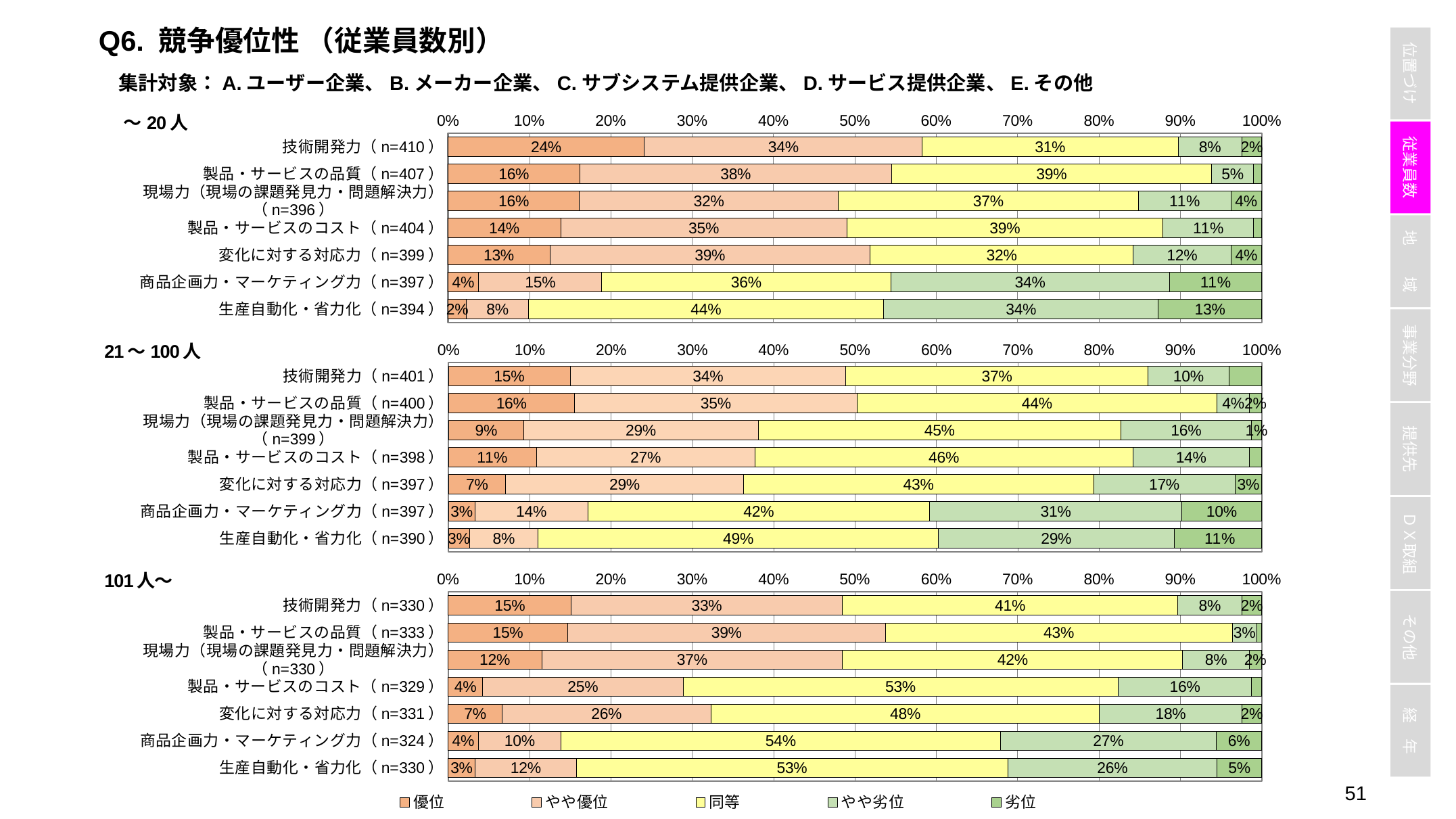

Q6. 競争優位性 （従業員数別）
集計対象：A.ユーザー企業、B.メーカー企業、C.サブシステム提供企業、D.サービス提供企業、E.その他

### Chart

| Category | 優位 | やや優位 | 同等 | やや劣位 | 劣位 |
|---|---|---|---|---|---|
| 技術開発力（n=410） | 0.24146341463414633 | 0.34146341463414637 | 0.3146341463414634 | 0.07804878048780488 | 0.024390243902439025 |
| 製品・サービスの品質（n=407） | 0.16216216216216217 | 0.3832923832923833 | 0.3931203931203931 | 0.051597051597051594 | 0.009828009828009828 |
| 現場力（現場の課題発見力・問題解決力）（n=396） | 0.16161616161616163 | 0.3181818181818182 | 0.3686868686868687 | 0.11363636363636363 | 0.03787878787878788 |
| 製品・サービスのコスト（n=404） | 0.13861386138613863 | 0.35148514851485146 | 0.3886138613861386 | 0.11138613861386139 | 0.009900990099009901 |
| 変化に対する対応力（n=399） | 0.12531328320802004 | 0.39348370927318294 | 0.3233082706766917 | 0.12030075187969924 | 0.03759398496240601 |
| 商品企画力・マーケティング力（n=397） | 0.037783375314861464 | 0.15113350125944586 | 0.35516372795969775 | 0.3425692695214106 | 0.11335012594458438 |
| 生産自動化・省力化（n=394） | 0.02284263959390863 | 0.07614213197969544 | 0.4365482233502538 | 0.33756345177664976 | 0.12690355329949238 |

### Chart

| Category | 優位 | やや優位 | 同等 | やや劣位 | 劣位 |
|---|---|---|---|---|---|
| 技術開発力（n=401） | 0.14962593516209477 | 0.33915211970074816 | 0.371571072319202 | 0.09975062344139651 | 0.0399002493765586 |
| 製品・サービスの品質（n=400） | 0.155 | 0.3475 | 0.4425 | 0.04 | 0.015 |
| 現場力（現場の課題発見力・問題解決力）（n=399） | 0.09273182957393483 | 0.2882205513784461 | 0.44611528822055135 | 0.16040100250626566 | 0.012531328320802004 |
| 製品・サービスのコスト（n=398） | 0.10804020100502512 | 0.26884422110552764 | 0.4648241206030151 | 0.14321608040201006 | 0.01507537688442211 |
| 変化に対する対応力（n=397） | 0.07052896725440806 | 0.29219143576826195 | 0.43073047858942065 | 0.17380352644836272 | 0.0327455919395466 |
| 商品企画力・マーケティング力（n=397） | 0.0327455919395466 | 0.1385390428211587 | 0.42065491183879095 | 0.30982367758186397 | 0.0982367758186398 |
| 生産自動化・省力化（n=390） | 0.02564102564102564 | 0.08461538461538462 | 0.49230769230769234 | 0.28974358974358977 | 0.1076923076923077 |

### Chart

| Category | 優位 | やや優位 | 同等 | やや劣位 | 劣位 |
|---|---|---|---|---|---|
| 技術開発力（n=330） | 0.15151515151515152 | 0.3333333333333333 | 0.4121212121212121 | 0.07878787878787878 | 0.024242424242424242 |
| 製品・サービスの品質（n=333） | 0.14714714714714713 | 0.39039039039039036 | 0.4264264264264264 | 0.03003003003003003 | 0.006006006006006006 |
| 現場力（現場の課題発見力・問題解決力）（n=330） | 0.11515151515151516 | 0.3696969696969697 | 0.41818181818181815 | 0.08181818181818182 | 0.015151515151515152 |
| 製品・サービスのコスト（n=329） | 0.0425531914893617 | 0.24620060790273557 | 0.5349544072948328 | 0.1641337386018237 | 0.0121580547112462 |
| 変化に対する対応力（n=331） | 0.06646525679758308 | 0.256797583081571 | 0.4773413897280967 | 0.17522658610271905 | 0.02416918429003021 |
| 商品企画力・マーケティング力（n=324） | 0.037037037037037035 | 0.10185185185185185 | 0.5401234567901234 | 0.2654320987654321 | 0.05555555555555555 |
| 生産自動化・省力化（n=330） | 0.03333333333333333 | 0.12424242424242424 | 0.5303030303030303 | 0.25757575757575757 | 0.05454545454545454 |
51